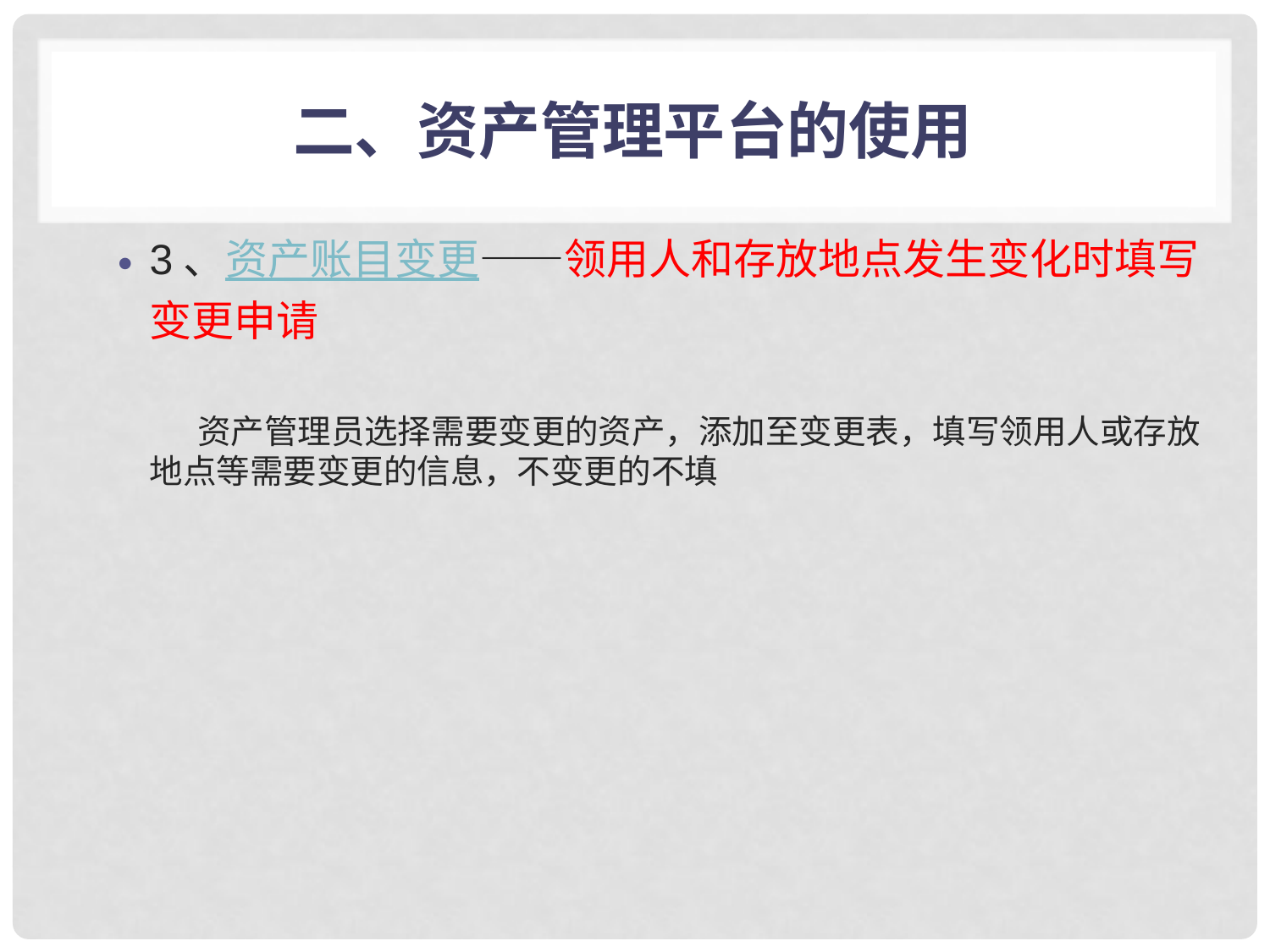

# 二、资产管理平台的使用
3、资产账目变更——领用人和存放地点发生变化时填写变更申请

资产管理员选择需要变更的资产，添加至变更表，填写领用人或存放地点等需要变更的信息，不变更的不填